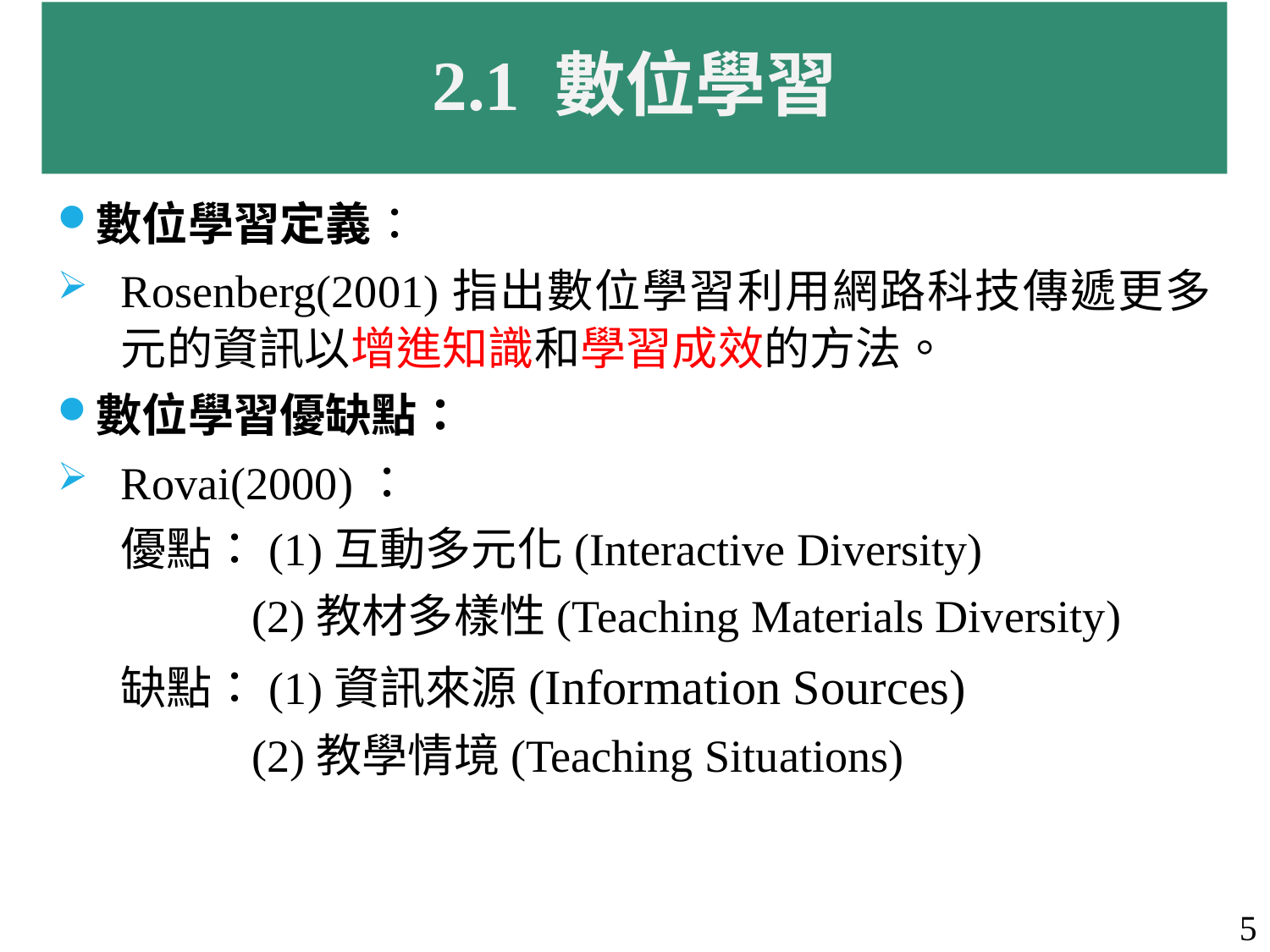

# 2.1 數位學習
數位學習定義：
Rosenberg(2001)指出數位學習利用網路科技傳遞更多元的資訊以增進知識和學習成效的方法。
數位學習優缺點：
Rovai(2000)：
     優點：(1)互動多元化(Interactive Diversity)
                 (2)教材多樣性(Teaching Materials Diversity)
     缺點：(1)資訊來源(Information Sources)
                 (2)教學情境(Teaching Situations)
2012/5/26
5